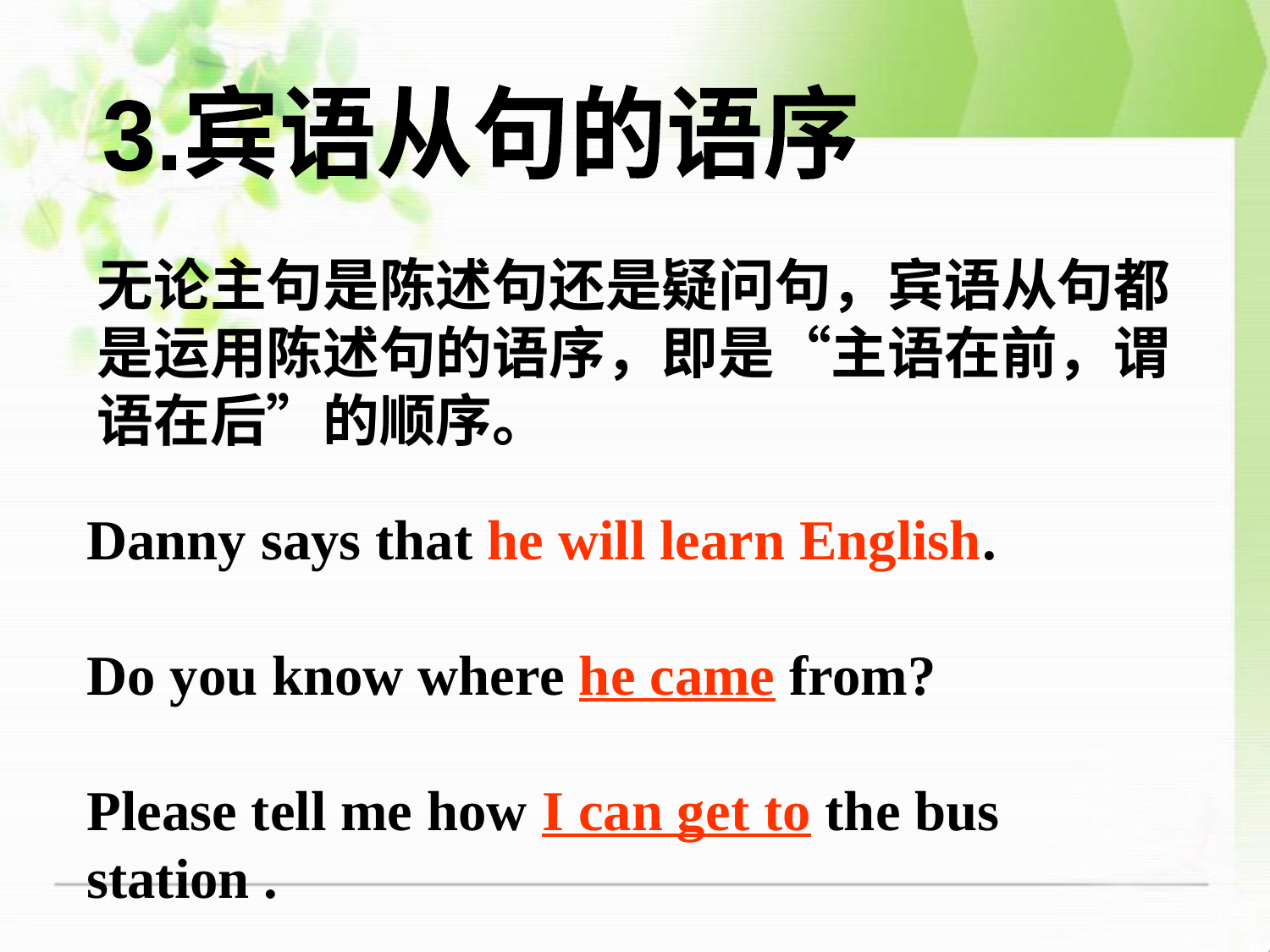

3.宾语从句的语序
无论主句是陈述句还是疑问句，宾语从句都是运用陈述句的语序，即是“主语在前，谓语在后”的顺序。
Danny says that he will learn English.

Do you know where he came from?

Please tell me how I can get to the bus station .